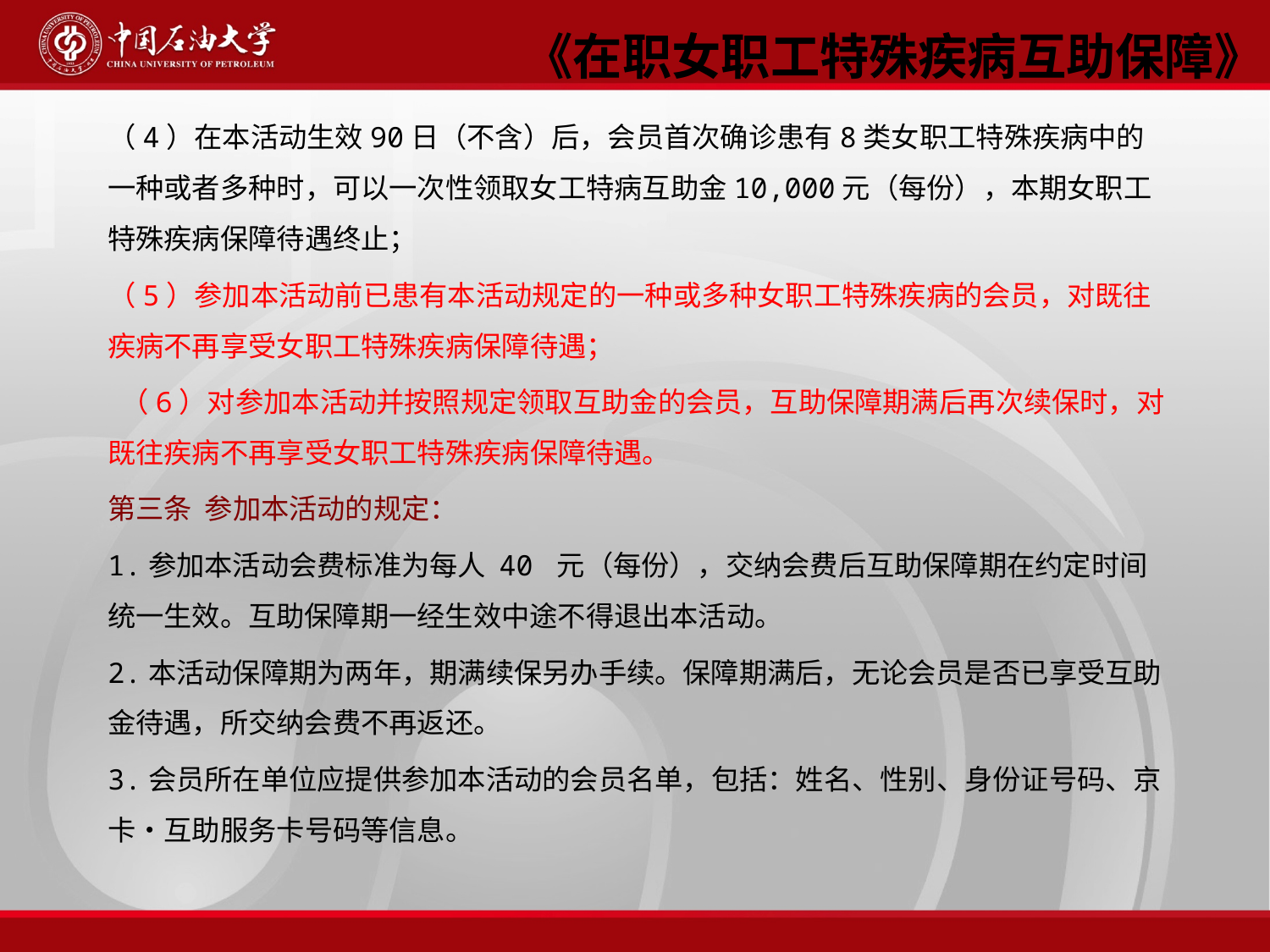

《在职女职工特殊疾病互助保障》
（4）在本活动生效90日（不含）后，会员首次确诊患有8类女职工特殊疾病中的一种或者多种时，可以一次性领取女工特病互助金10,000元（每份），本期女职工特殊疾病保障待遇终止；
（5）参加本活动前已患有本活动规定的一种或多种女职工特殊疾病的会员，对既往疾病不再享受女职工特殊疾病保障待遇；
 （6）对参加本活动并按照规定领取互助金的会员，互助保障期满后再次续保时，对既往疾病不再享受女职工特殊疾病保障待遇。
第三条  参加本活动的规定：
1.参加本活动会费标准为每人 40 元（每份），交纳会费后互助保障期在约定时间统一生效。互助保障期一经生效中途不得退出本活动。
2.本活动保障期为两年，期满续保另办手续。保障期满后，无论会员是否已享受互助金待遇，所交纳会费不再返还。
3.会员所在单位应提供参加本活动的会员名单，包括：姓名、性别、身份证号码、京卡•互助服务卡号码等信息。